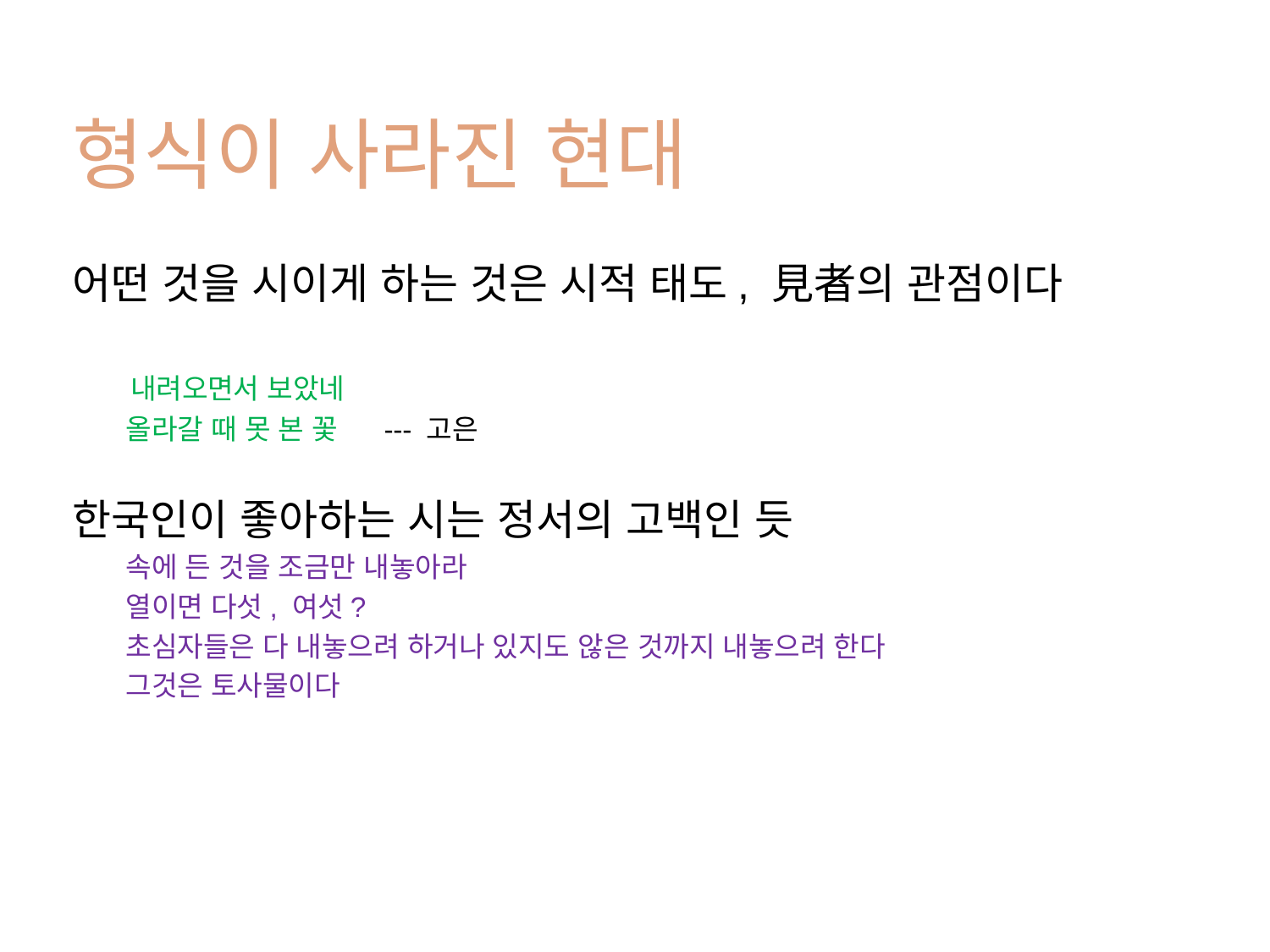

형식이 사라진 현대

어떤 것을 시이게 하는 것은 시적 태도, 見者의 관점이다

     내려오면서 보았네
      올라갈 때 못 본 꽃     --- 고은

한국인이 좋아하는 시는 정서의 고백인 듯
      속에 든 것을 조금만 내놓아라
      열이면 다섯, 여섯?
      초심자들은 다 내놓으려 하거나 있지도 않은 것까지 내놓으려 한다
      그것은 토사물이다